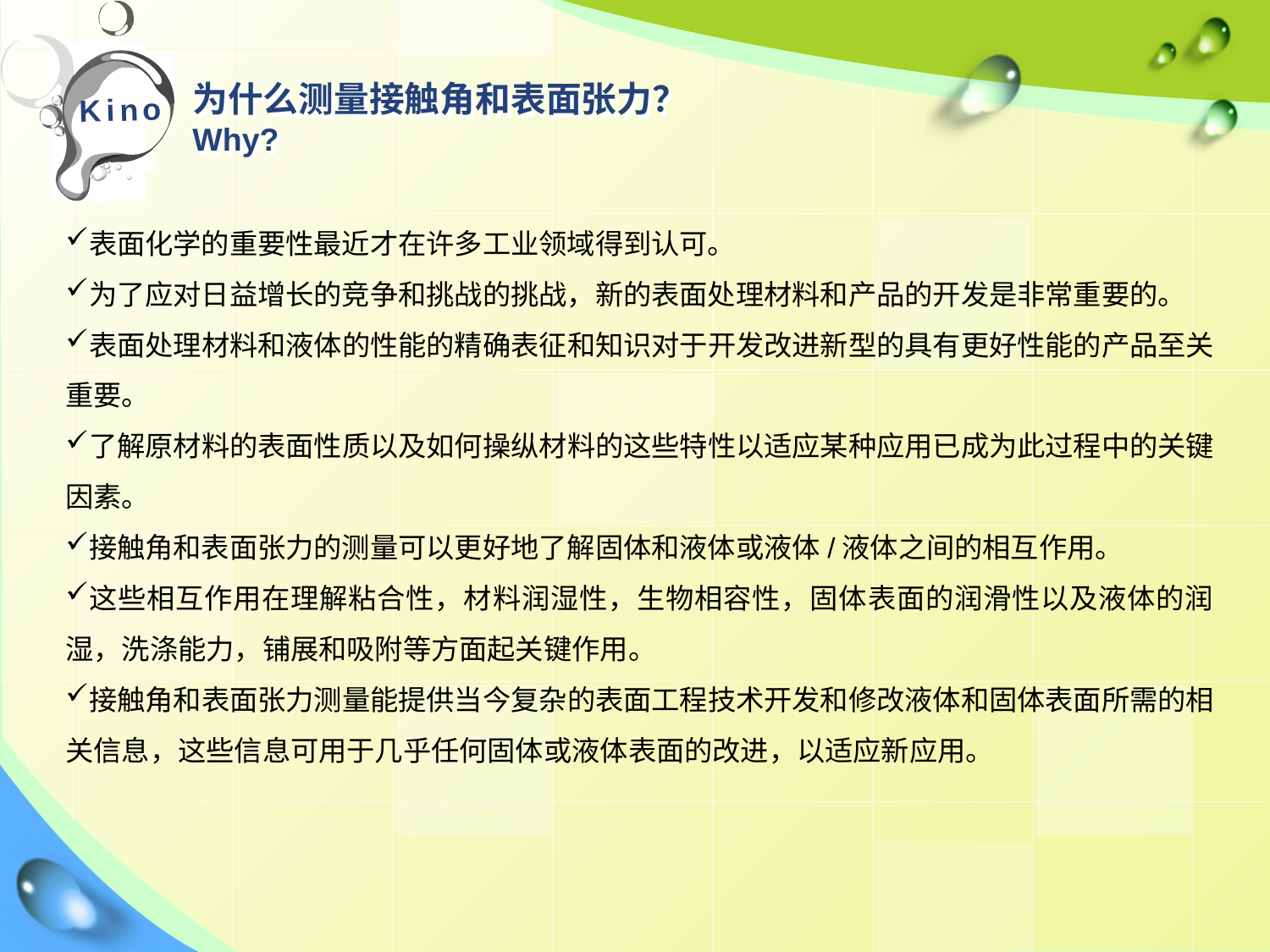

# 为什么测量接触角和表面张力？ Why?
表面化学的重要性最近才在许多工业领域得到认可。
为了应对日益增长的竞争和挑战的挑战，新的表面处理材料和产品的开发是非常重要的。
表面处理材料和液体的性能的精确表征和知识对于开发改进新型的具有更好性能的产品至关重要。
了解原材料的表面性质以及如何操纵材料的这些特性以适应某种应用已成为此过程中的关键因素。
接触角和表面张力的测量可以更好地了解固体和液体或液体/液体之间的相互作用。
这些相互作用在理解粘合性，材料润湿性，生物相容性，固体表面的润滑性以及液体的润湿，洗涤能力，铺展和吸附等方面起关键作用。
接触角和表面张力测量能提供当今复杂的表面工程技术开发和修改液体和固体表面所需的相关信息，这些信息可用于几乎任何固体或液体表面的改进，以适应新应用。